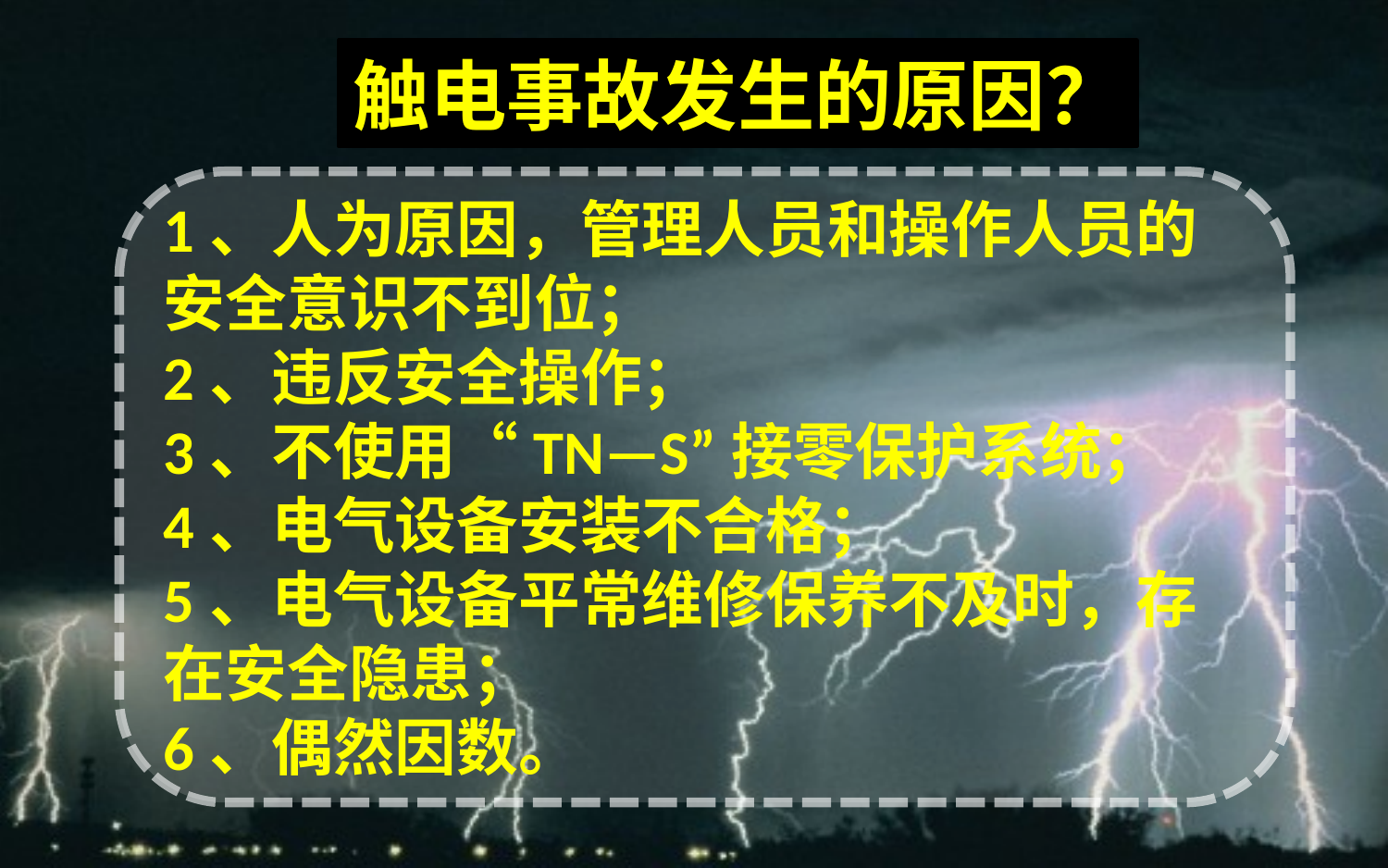

触电事故发生的原因？
1、人为原因，管理人员和操作人员的安全意识不到位；
2、违反安全操作；
3、不使用“TN—S”接零保护系统；
4、电气设备安装不合格；
5、电气设备平常维修保养不及时，存在安全隐患；
6、偶然因数。